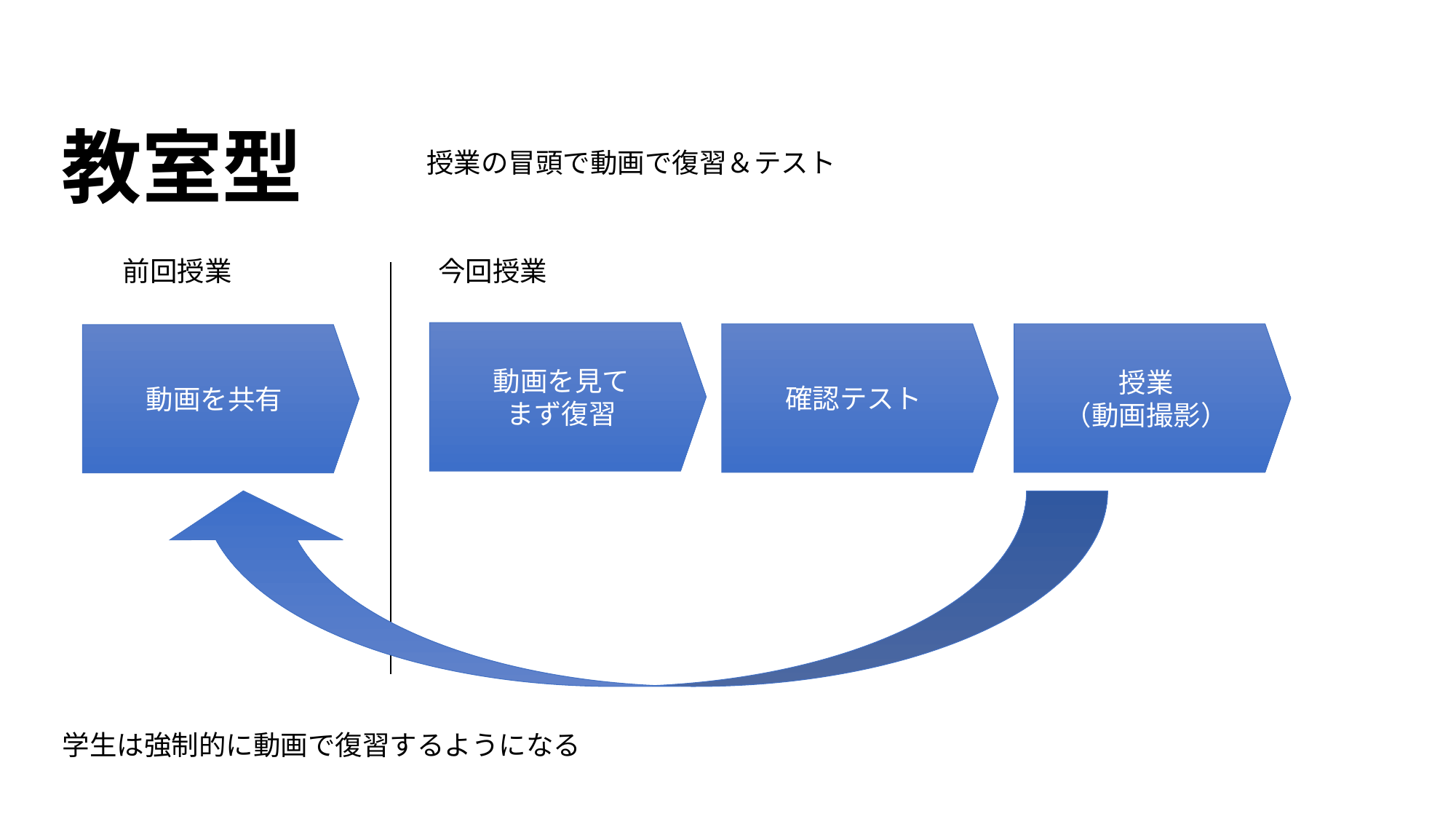

教室型
授業の冒頭で動画で復習＆テスト
前回授業
今回授業
動画を見て
まず復習
確認テスト
授業
（動画撮影）
動画を共有

学生は強制的に動画で復習するようになる